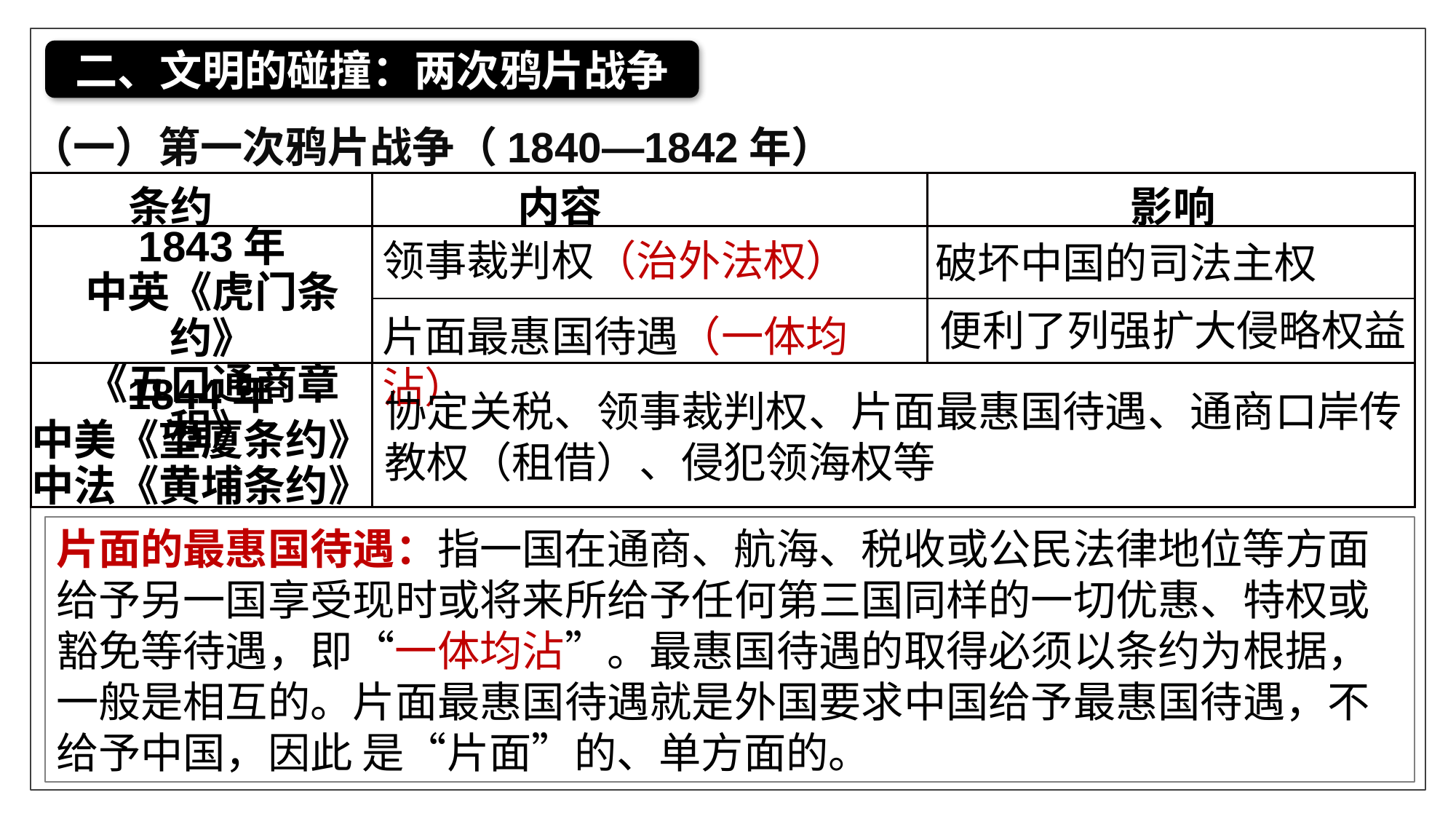

二、文明的碰撞：两次鸦片战争
（一）第一次鸦片战争（1840—1842年）
| 条约 | 内容 | 影响 |
| --- | --- | --- |
|  |  |  |
|  |  |  |
|  |  |  |
1843年
中英《虎门条约》
《五口通商章程》
领事裁判权（治外法权）
破坏中国的司法主权
便利了列强扩大侵略权益
片面最惠国待遇（一体均沾）
1844年
中美《望厦条约》
中法《黄埔条约》
协定关税、领事裁判权、片面最惠国待遇、通商口岸传教权（租借）、侵犯领海权等
片面的最惠国待遇：指一国在通商、航海、税收或公民法律地位等方面给予另一国享受现时或将来所给予任何第三国同样的一切优惠、特权或豁免等待遇，即“一体均沾”。最惠国待遇的取得必须以条约为根据，一般是相互的。片面最惠国待遇就是外国要求中国给予最惠国待遇，不给予中国，因此 是“片面”的、单方面的。